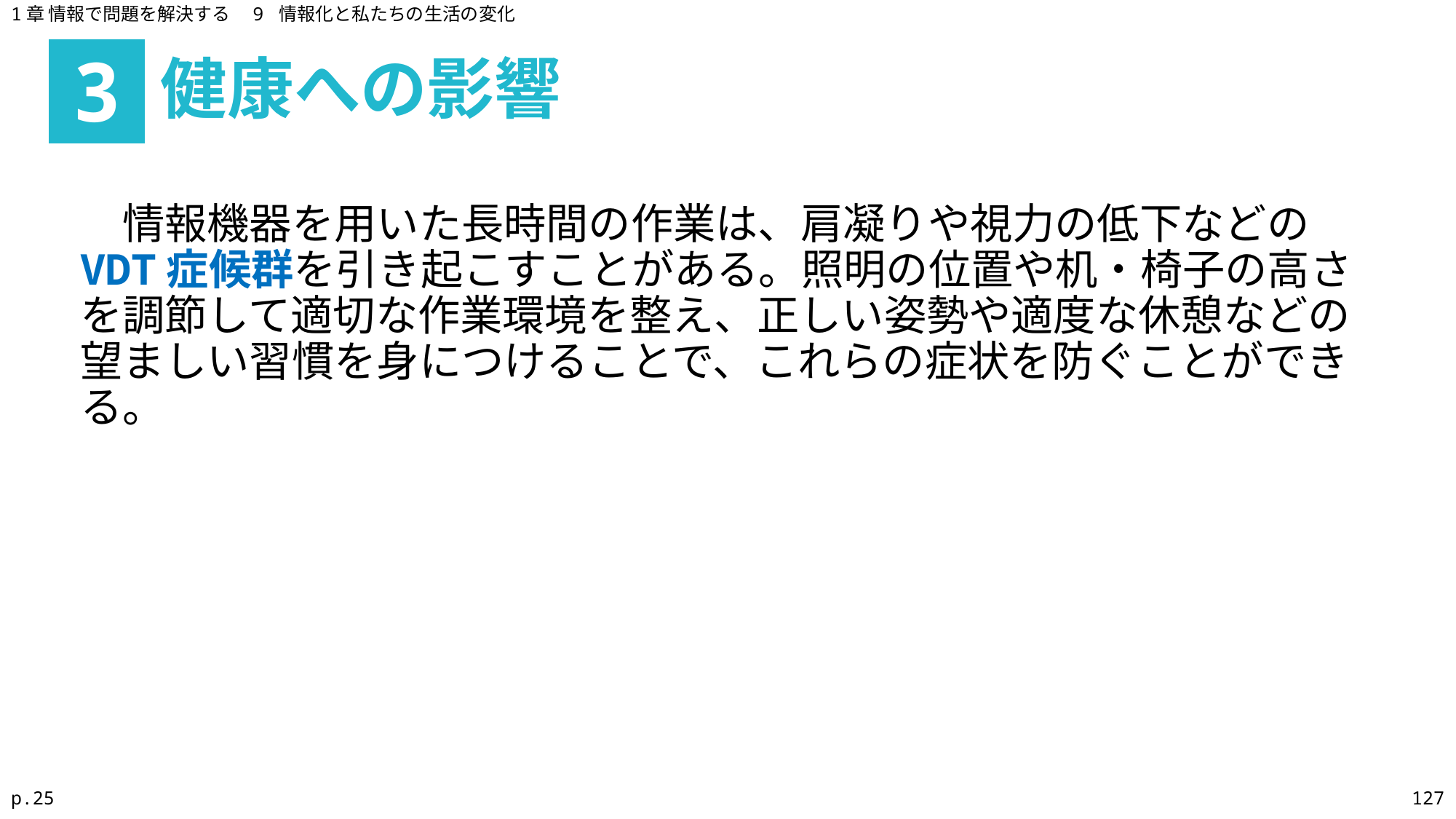

1章 情報で問題を解決する　9 情報化と私たちの生活の変化
健康への影響
3
　情報機器を用いた長時間の作業は、肩凝りや視力の低下などのVDT症候群を引き起こすことがある。照明の位置や机・椅子の高さを調節して適切な作業環境を整え、正しい姿勢や適度な休憩などの望ましい習慣を身につけることで、これらの症状を防ぐことができる。
p.25
127